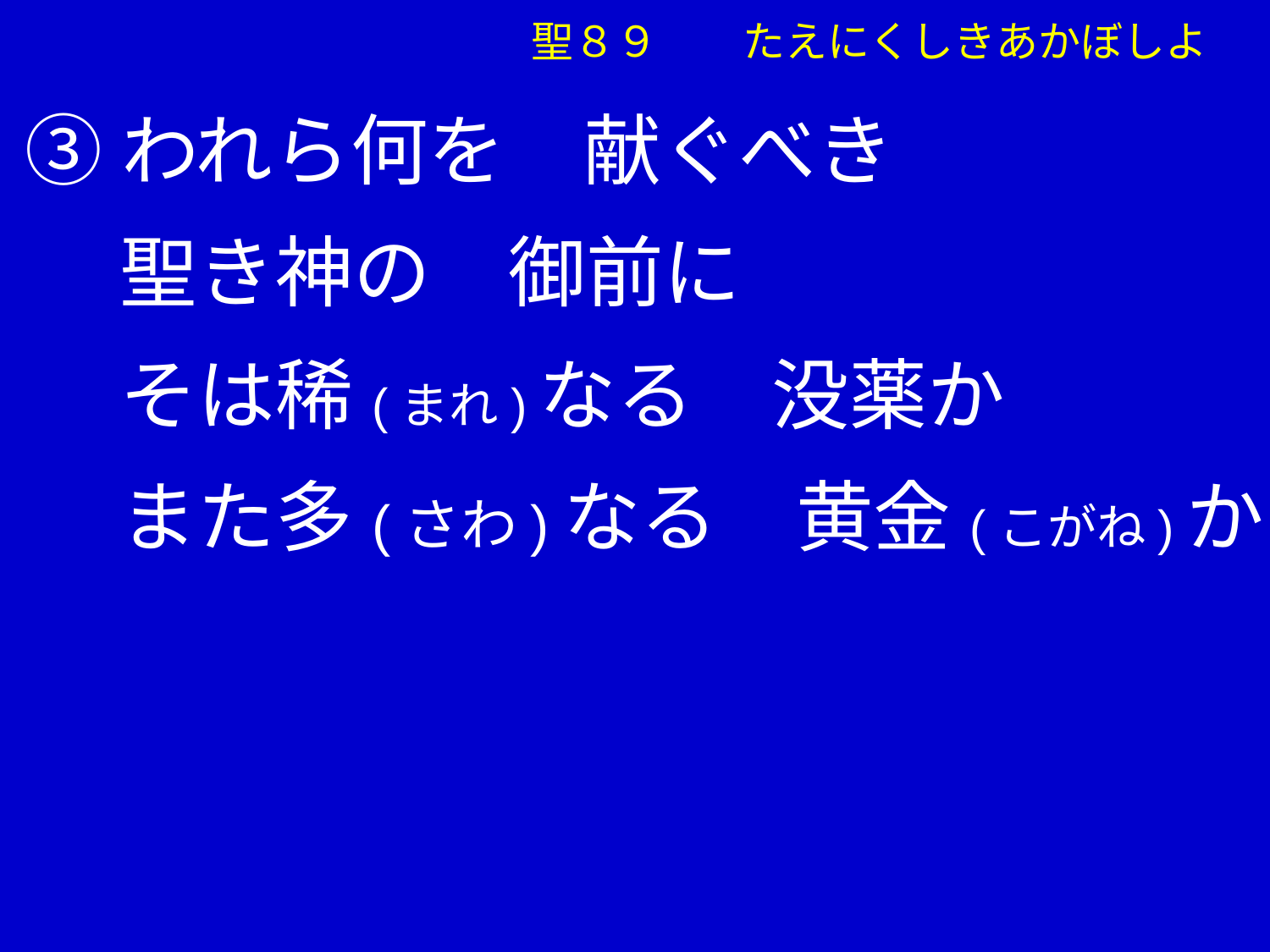

③われら何を　献ぐべき
　 聖き神の　御前に
　 そは稀(まれ)なる　没薬か
　 また多(さわ)なる　黄金(こがね)か

聖８９　　たえにくしきあかぼしよ